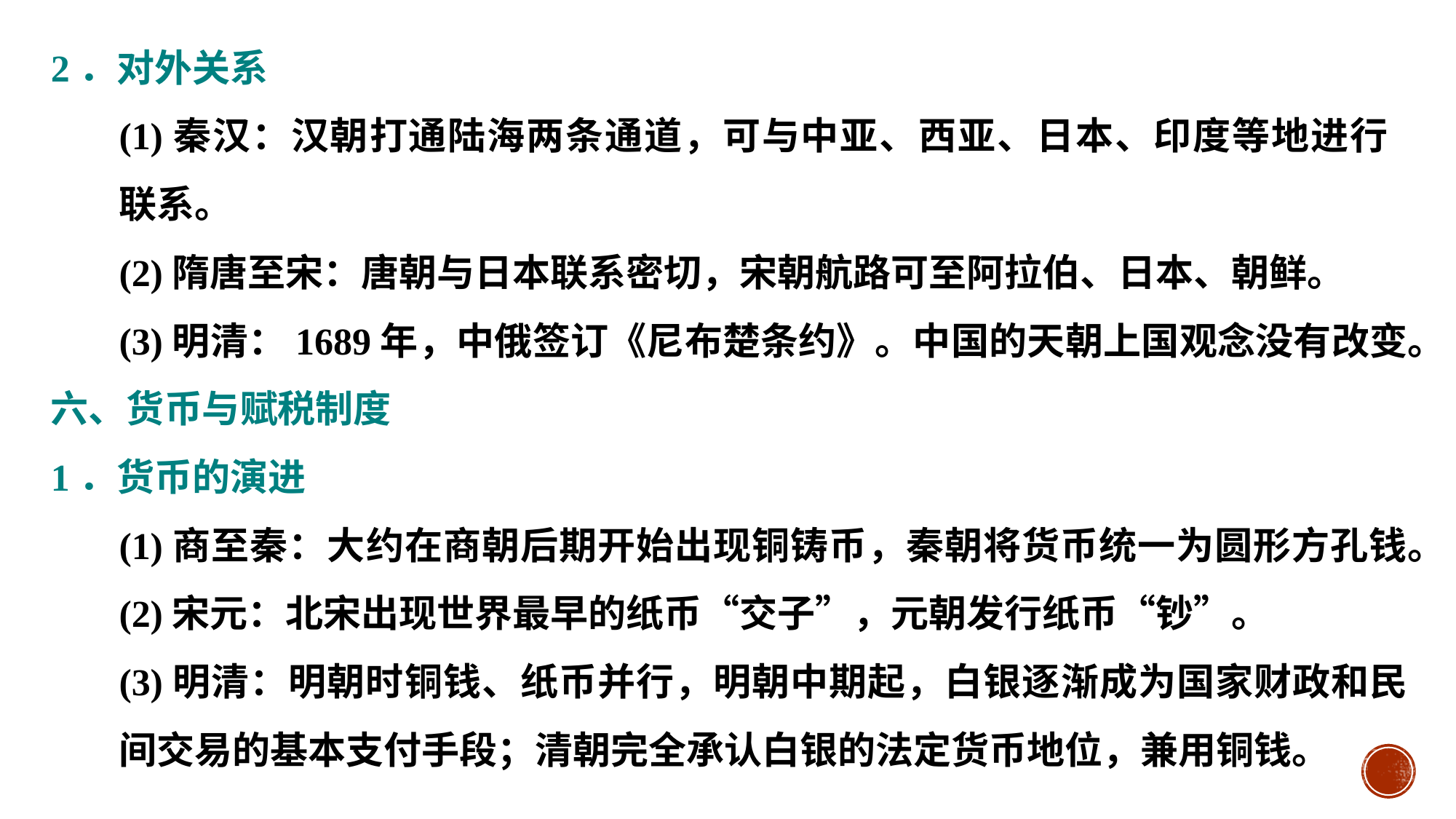

2．对外关系
(1)秦汉：汉朝打通陆海两条通道，可与中亚、西亚、日本、印度等地进行   联系。
(2)隋唐至宋：唐朝与日本联系密切，宋朝航路可至阿拉伯、日本、朝鲜。
(3)明清：1689年，中俄签订《尼布楚条约》。中国的天朝上国观念没有改变。
六、货币与赋税制度
1．货币的演进
(1)商至秦：大约在商朝后期开始出现铜铸币，秦朝将货币统一为圆形方孔钱。
(2)宋元：北宋出现世界最早的纸币“交子”，元朝发行纸币“钞”。
(3)明清：明朝时铜钱、纸币并行，明朝中期起，白银逐渐成为国家财政和民间交易的基本支付手段；清朝完全承认白银的法定货币地位，兼用铜钱。
#